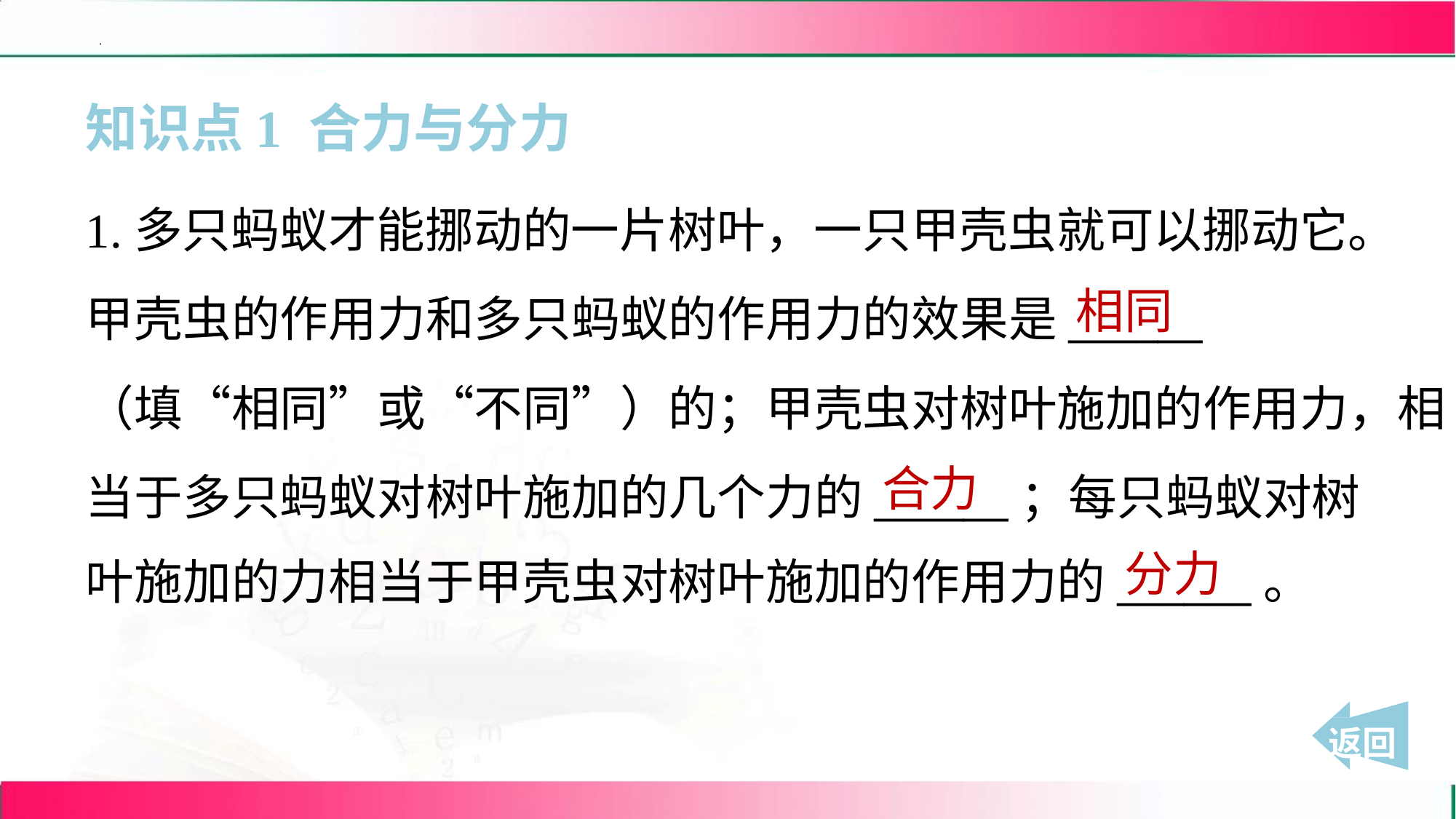

知识点1 合力与分力
1.多只蚂蚁才能挪动的一片树叶，一只甲壳虫就可以挪动它。
甲壳虫的作用力和多只蚂蚁的作用力的效果是______
（填“相同”或“不同”）的；甲壳虫对树叶施加的作用力，相
当于多只蚂蚁对树叶施加的几个力的______；每只蚂蚁对树
叶施加的力相当于甲壳虫对树叶施加的作用力的______。
相同
合力
分力
 返回